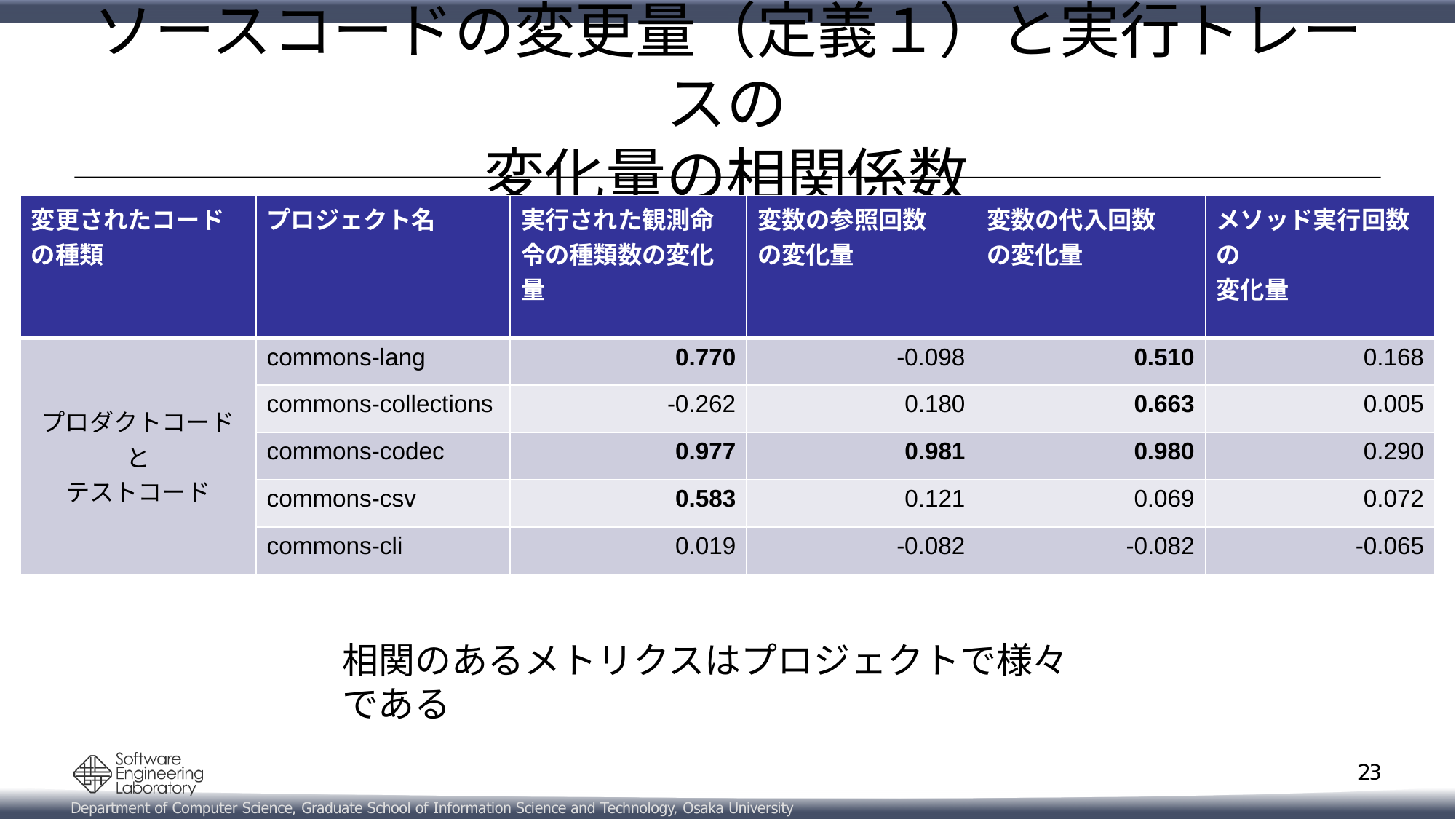

# ソースコードの変更量（定義１）と実行トレースの 変化量の相関係数
| 変更されたコードの種類 | プロジェクト名 | 実行された観測命令の種類数の変化量 | 変数の参照回数 の変化量 | 変数の代入回数 の変化量 | メソッド実行回数の 変化量 |
| --- | --- | --- | --- | --- | --- |
| プロダクトコードと テストコード | commons-lang | 0.770 | -0.098 | 0.510 | 0.168 |
|  | commons-collections | -0.262 | 0.180 | 0.663 | 0.005 |
|  | commons-codec | 0.977 | 0.981 | 0.980 | 0.290 |
|  | commons-csv | 0.583 | 0.121 | 0.069 | 0.072 |
|  | commons-cli | 0.019 | -0.082 | -0.082 | -0.065 |
相関のあるメトリクスはプロジェクトで様々である
23